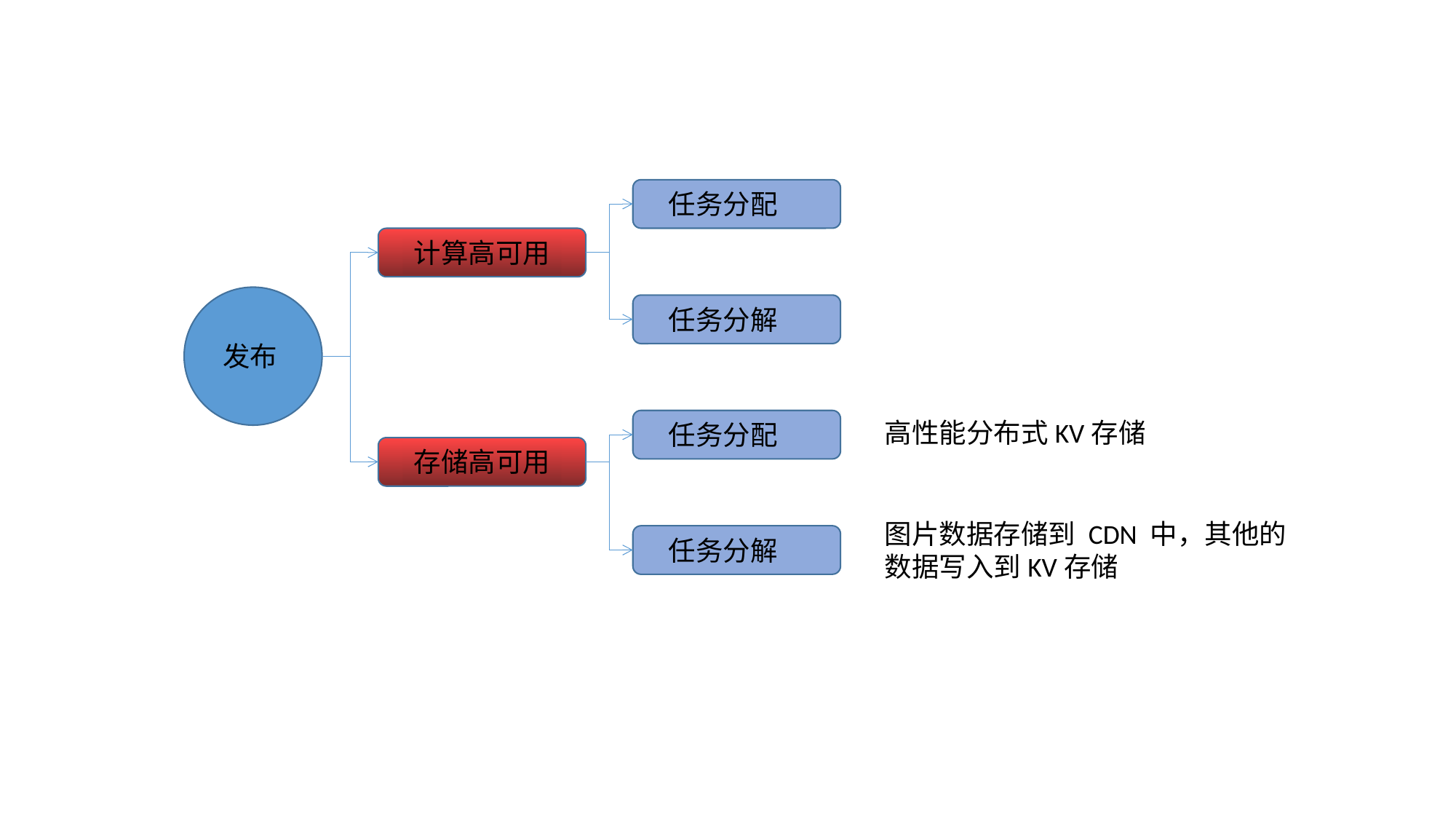

任务分配

计算高可用

发布

任务分解

任务分配
高性能分布式KV存储

存储高可用
图片数据存储到 CDN 中，其他的数据写入到KV存储

任务分解